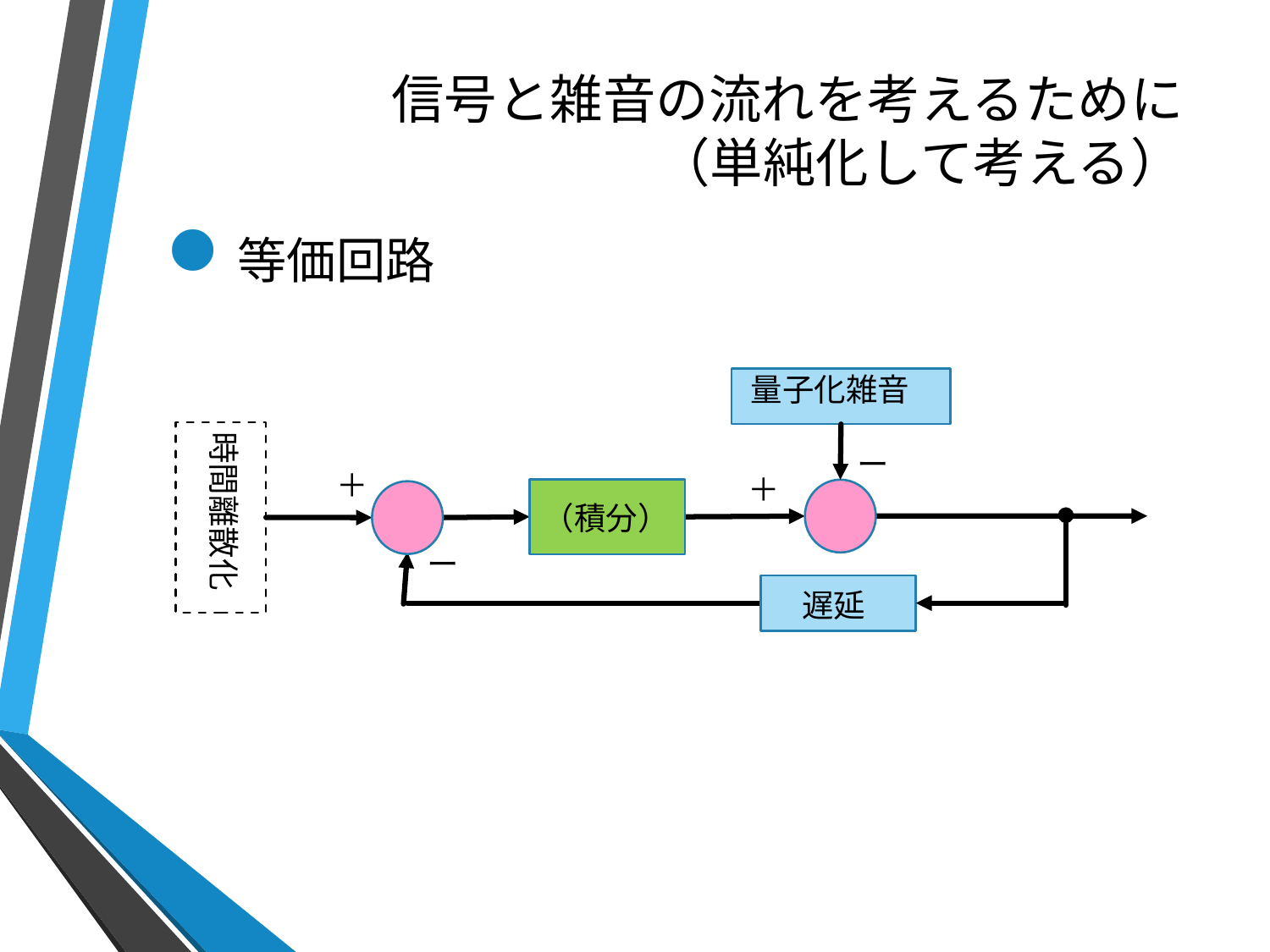

# 信号と雑音の流れを考えるために （単純化して考える）
等価回路
量子化雑音

時間離散化

ー
＋
＋

（積分）
ー

遅延